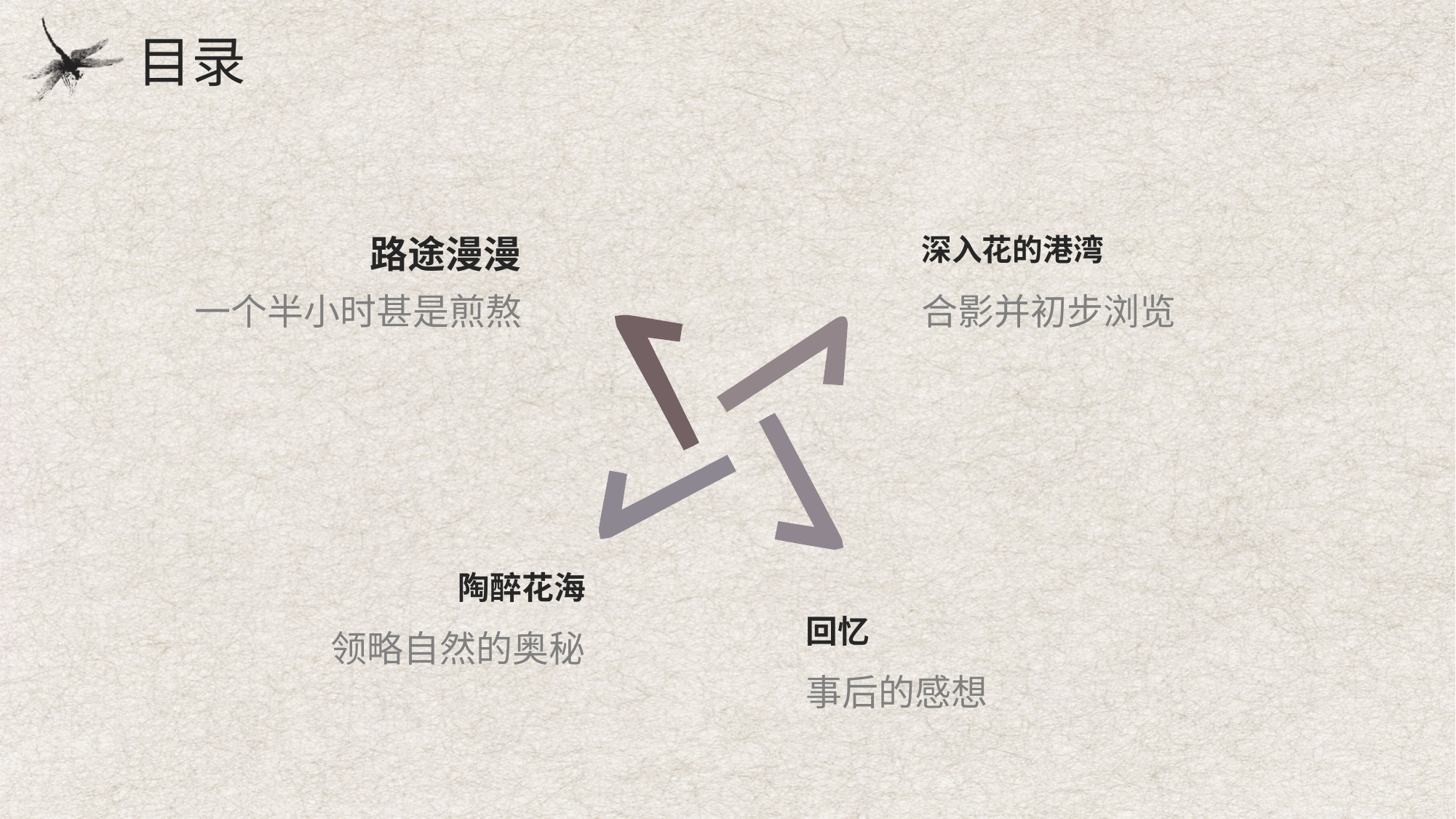

目录
路途漫漫
一个半小时甚是煎熬
深入花的港湾
合影并初步浏览

陶醉花海
领略自然的奥秘
回忆
事后的感想